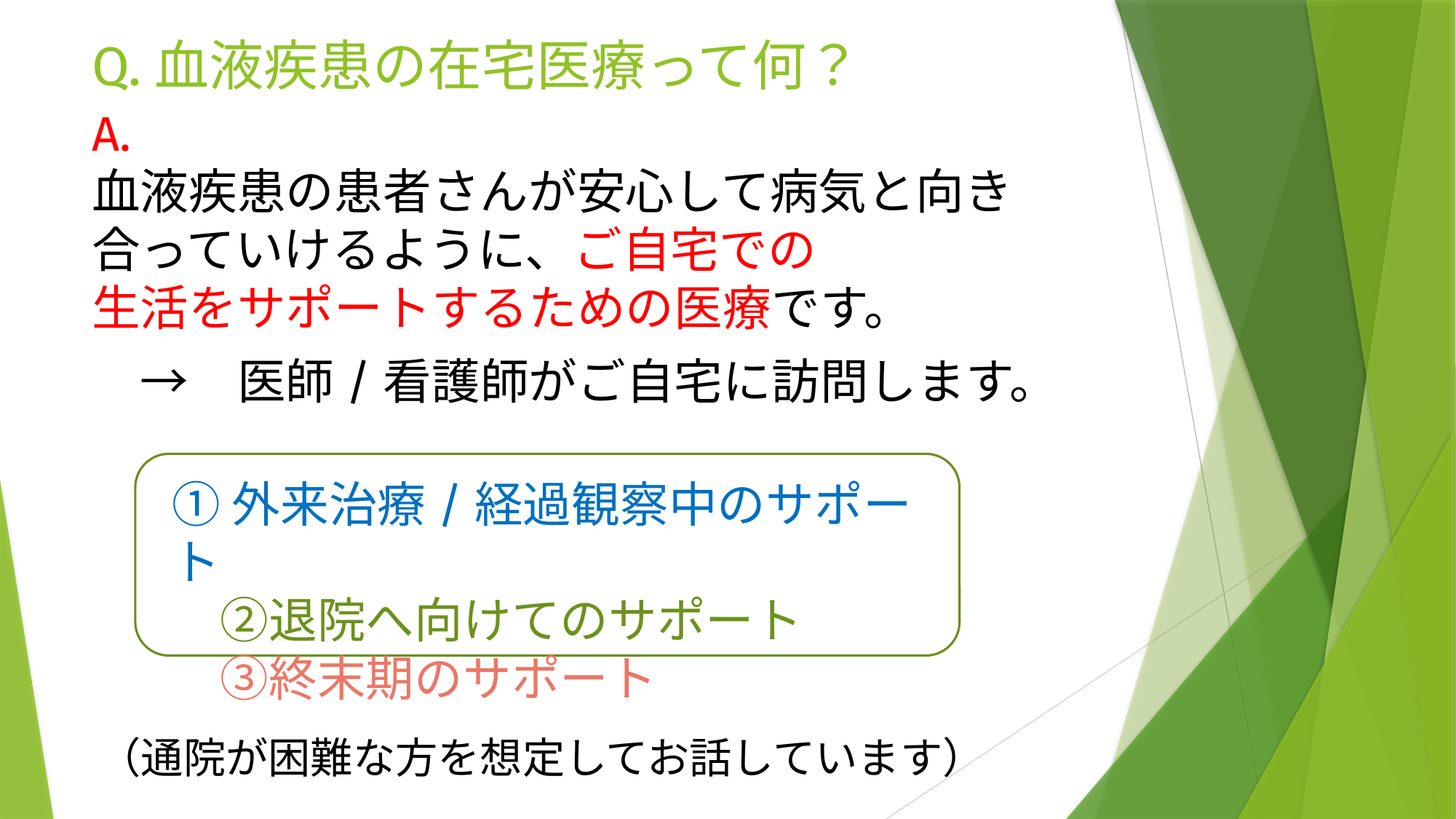

# Q.血液疾患の在宅医療って何？
A.
血液疾患の患者さんが安心して病気と向き合っていけるように、ご自宅での
生活をサポートするための医療です。
　→　医師/看護師がご自宅に訪問します。

①外来治療/経過観察中のサポート
　②退院へ向けてのサポート
　③終末期のサポート
（通院が困難な方を想定してお話しています）